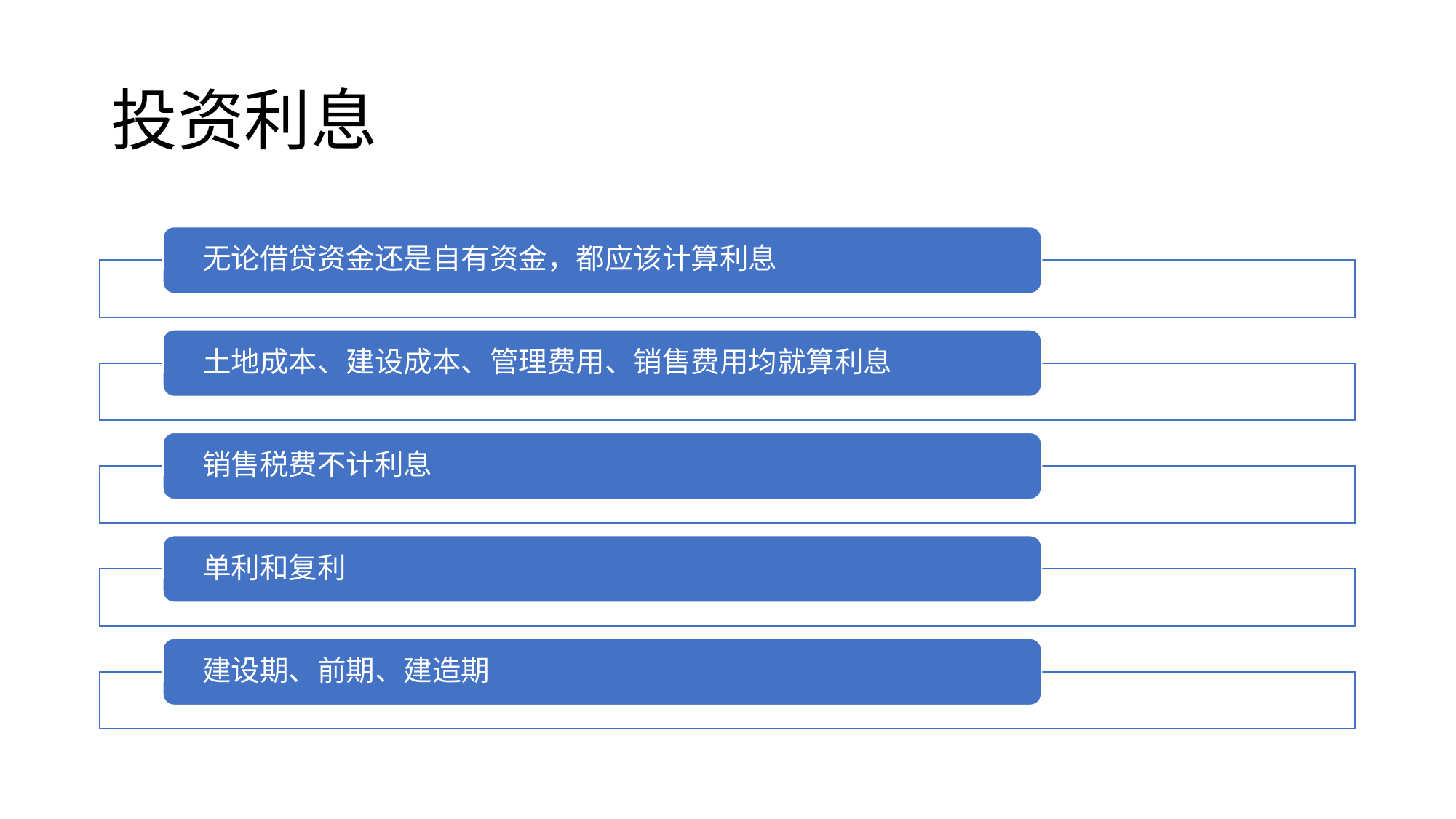

# 投资利息
无论借贷资金还是自有资金，都应该计算利息
土地成本、建设成本、管理费用、销售费用均就算利息
销售税费不计利息
单利和复利
建设期、前期、建造期